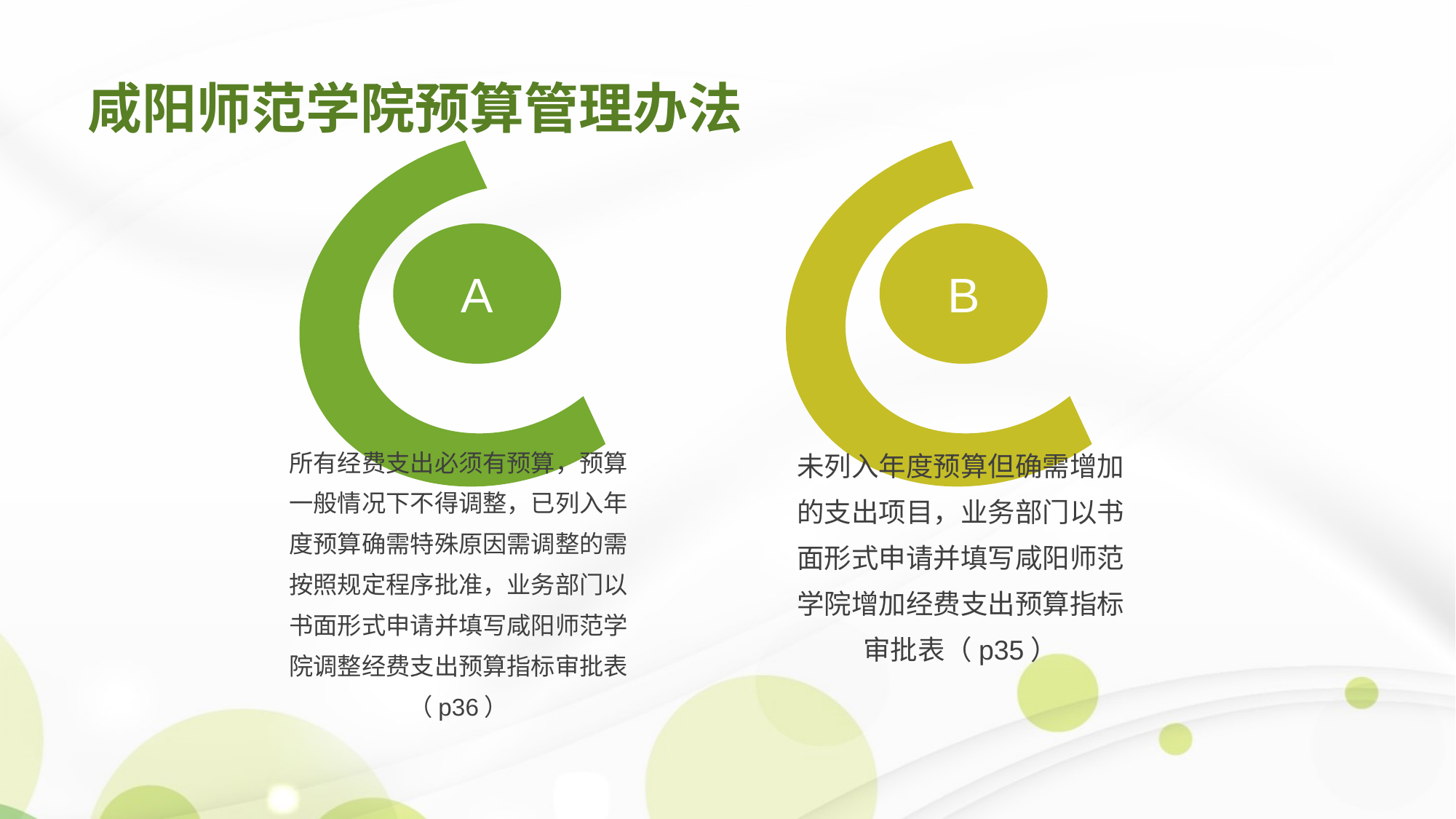

咸阳师范学院预算管理办法

A
B
所有经费支出必须有预算，预算一般情况下不得调整，已列入年度预算确需特殊原因需调整的需按照规定程序批准，业务部门以书面形式申请并填写咸阳师范学院调整经费支出预算指标审批表（p36）
未列入年度预算但确需增加的支出项目，业务部门以书面形式申请并填写咸阳师范学院增加经费支出预算指标审批表（p35）